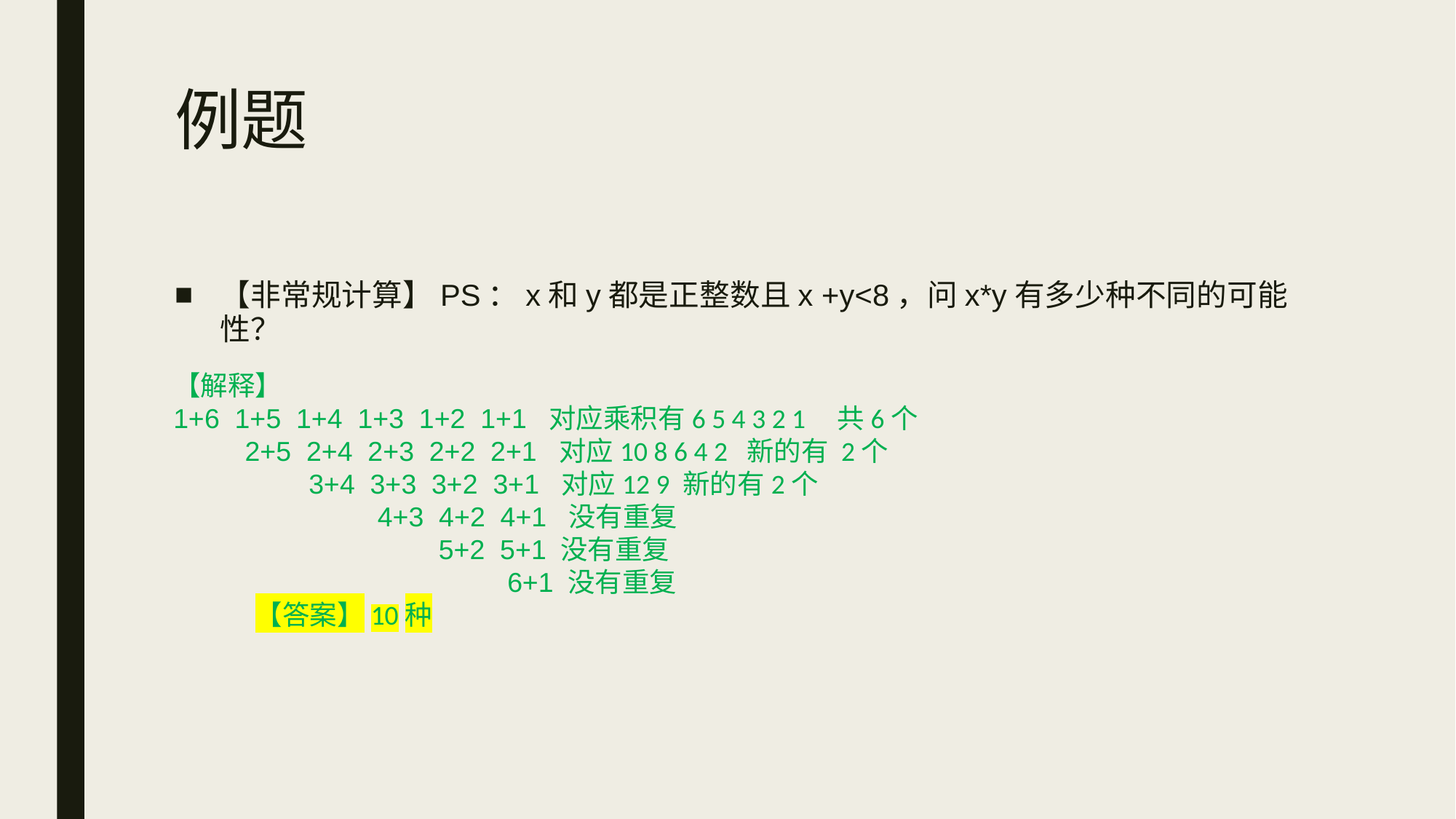

# 例题
【非常规计算】PS：x和y都是正整数且x +y<8，问x*y有多少种不同的可能性？

【解释】
1+6  1+5  1+4  1+3  1+2  1+1  对应乘积有6 5 4 3 2 1    共6个
    2+5  2+4  2+3  2+2  2+1  对应10 8 6 4 2  新的有 2个
       3+4  3+3  3+2  3+1  对应12 9 新的有2个
                4+3  4+2  4+1  没有重复
                        5+2  5+1 没有重复
                                 6+1 没有重复
【答案】10种